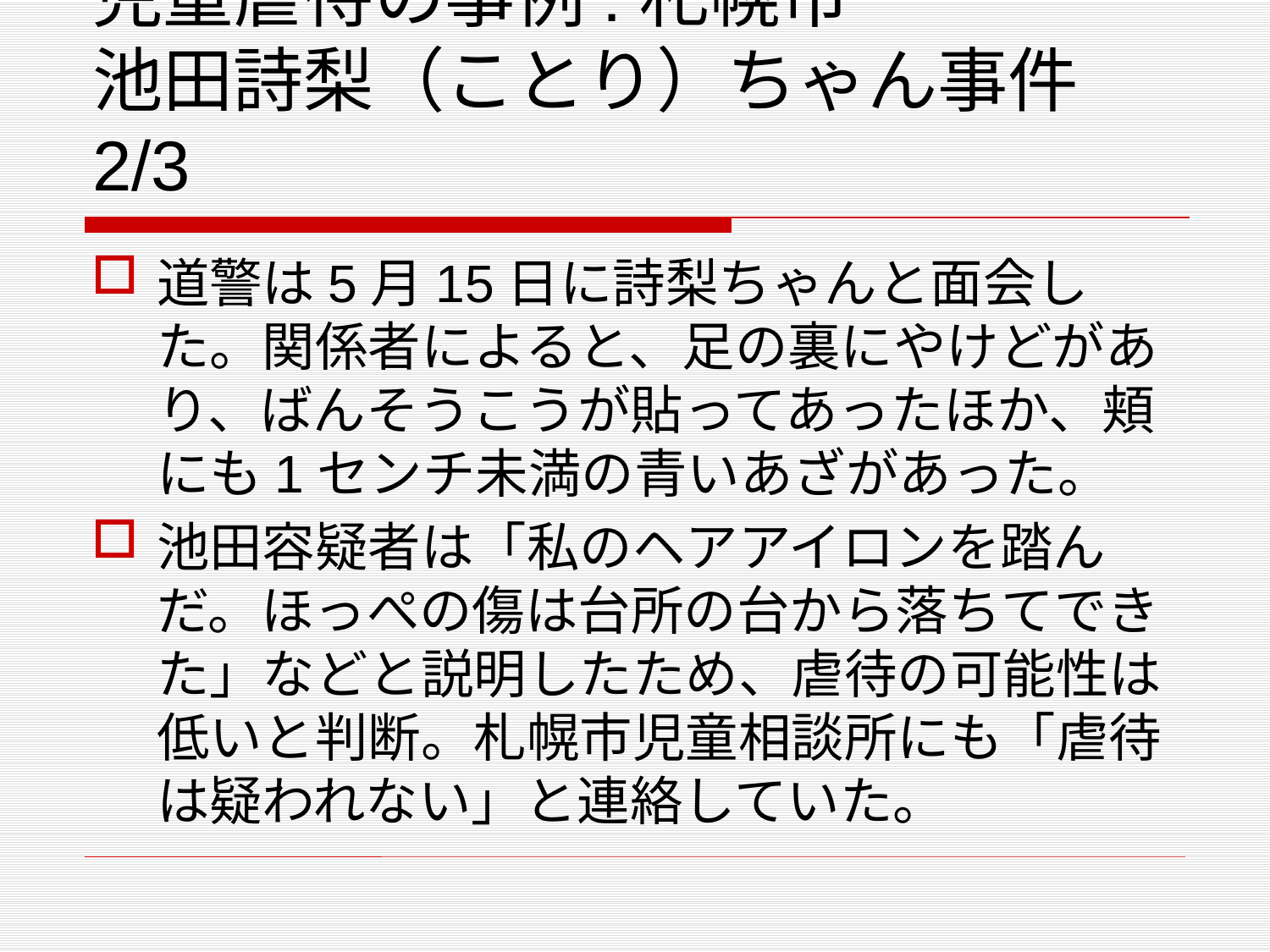

# 児童虐待の事例:札幌市 池田詩梨（ことり）ちゃん事件  2/3
道警は5月15日に詩梨ちゃんと面会した。関係者によると、足の裏にやけどがあり、ばんそうこうが貼ってあったほか、頬にも1センチ未満の青いあざがあった。
池田容疑者は「私のヘアアイロンを踏んだ。ほっぺの傷は台所の台から落ちてできた」などと説明したため、虐待の可能性は低いと判断。札幌市児童相談所にも「虐待は疑われない」と連絡していた。